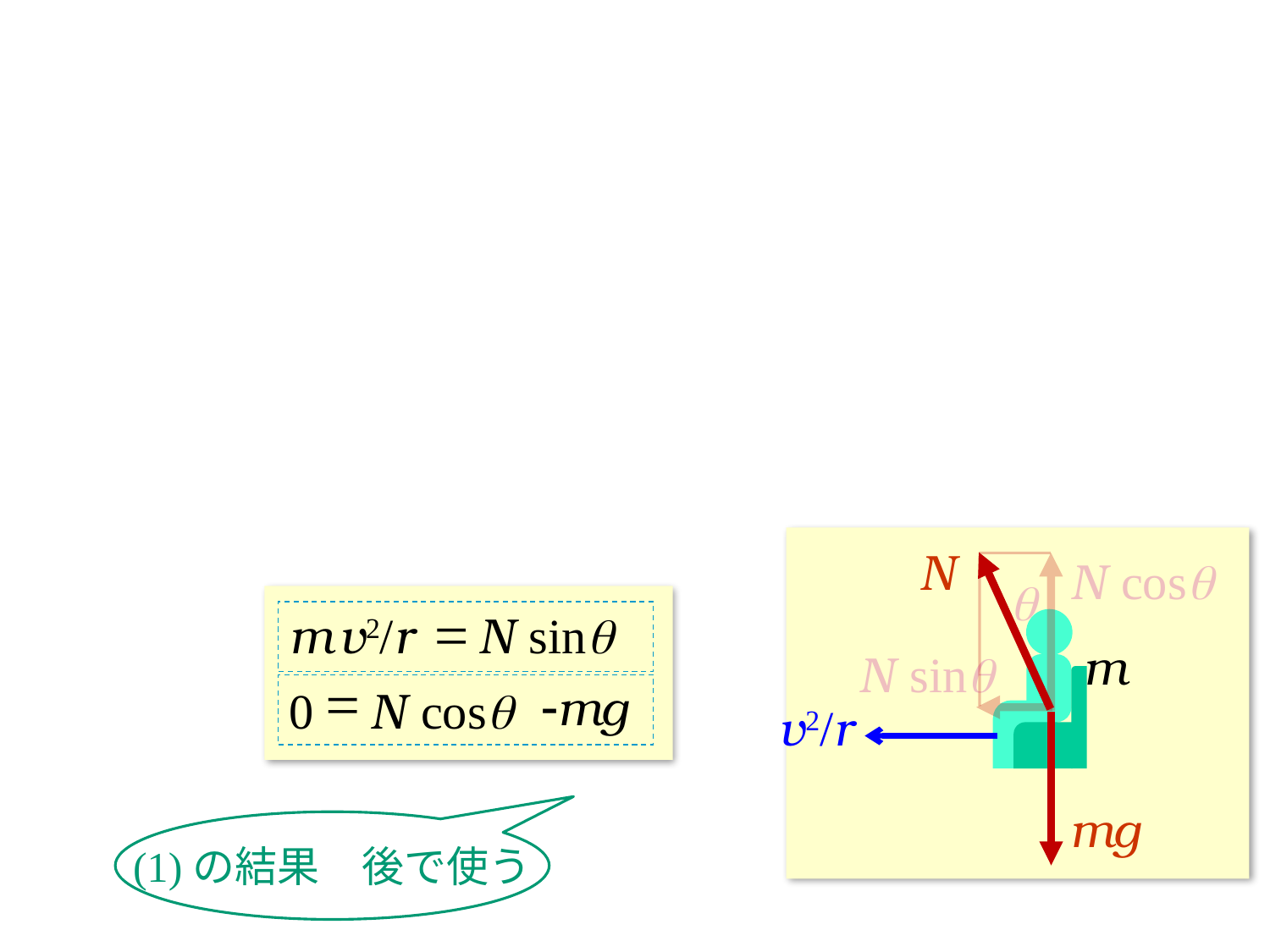

N
N cosθ
θ

m
N sinθ
v2/r
mg

=
N sinθ
m
v2/r

=
−mg
N cosθ
0

(1)の結果　後で使う